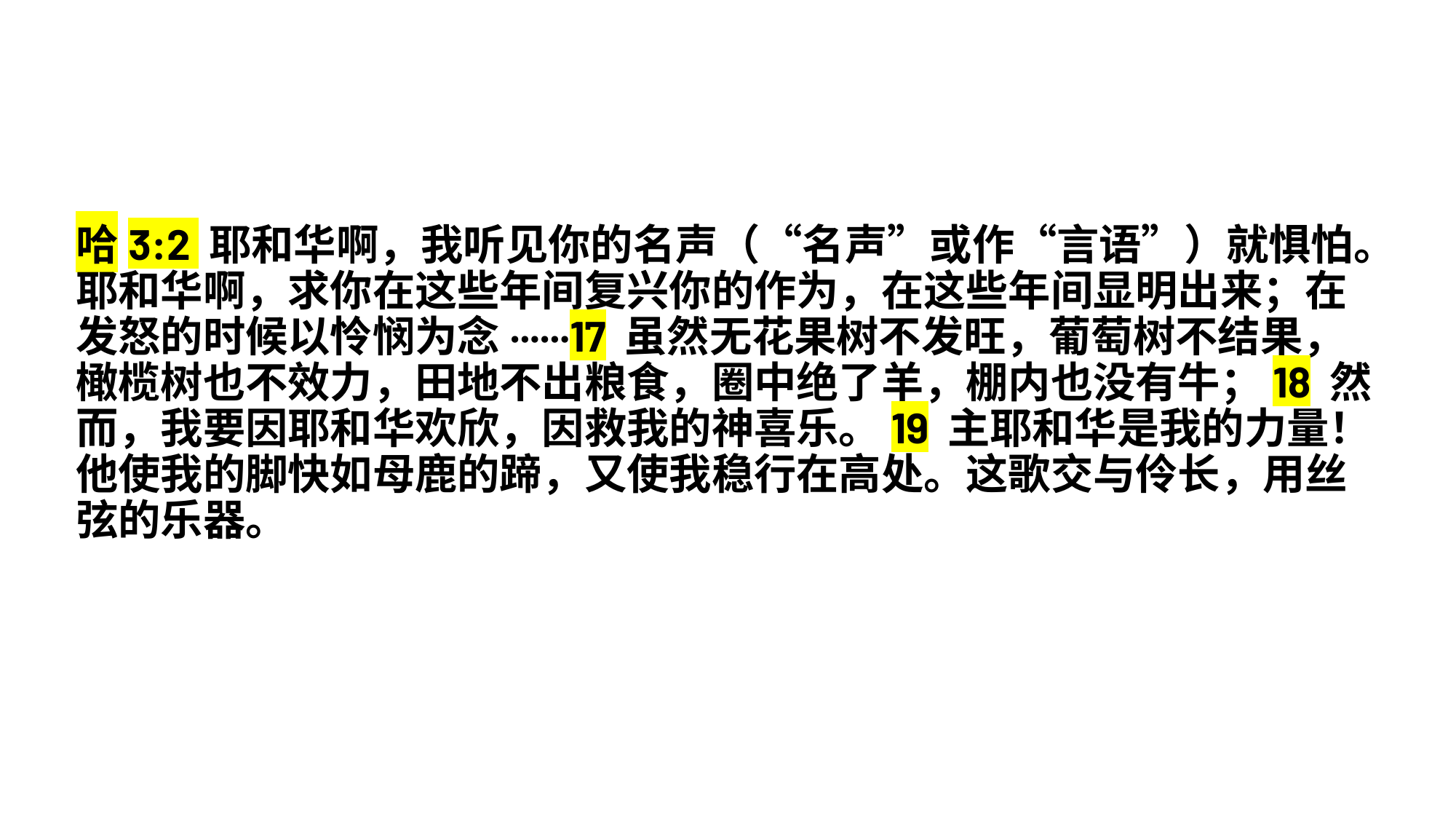

哈3:2 耶和华啊，我听见你的名声（“名声”或作“言语”）就惧怕。耶和华啊，求你在这些年间复兴你的作为，在这些年间显明出来；在发怒的时候以怜悯为念······17 虽然无花果树不发旺，葡萄树不结果，橄榄树也不效力，田地不出粮食，圈中绝了羊，棚内也没有牛；18 然而，我要因耶和华欢欣，因救我的神喜乐。19 主耶和华是我的力量！他使我的脚快如母鹿的蹄，又使我稳行在高处。这歌交与伶长，用丝弦的乐器。